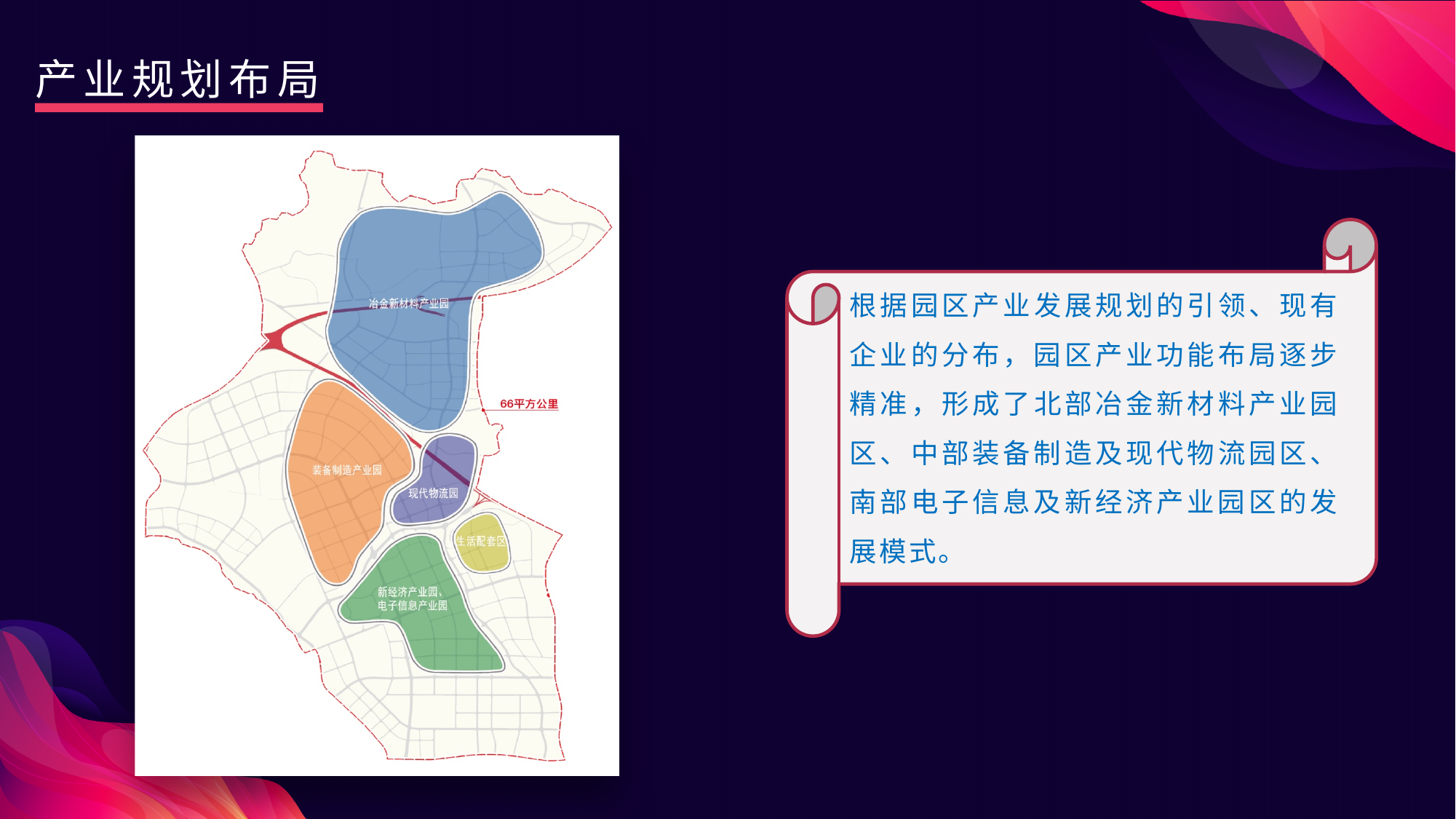

产业规划布局

根据园区产业发展规划的引领、现有企业的分布，园区产业功能布局逐步精准，形成了北部冶金新材料产业园区、中部装备制造及现代物流园区、南部电子信息及新经济产业园区的发展模式。